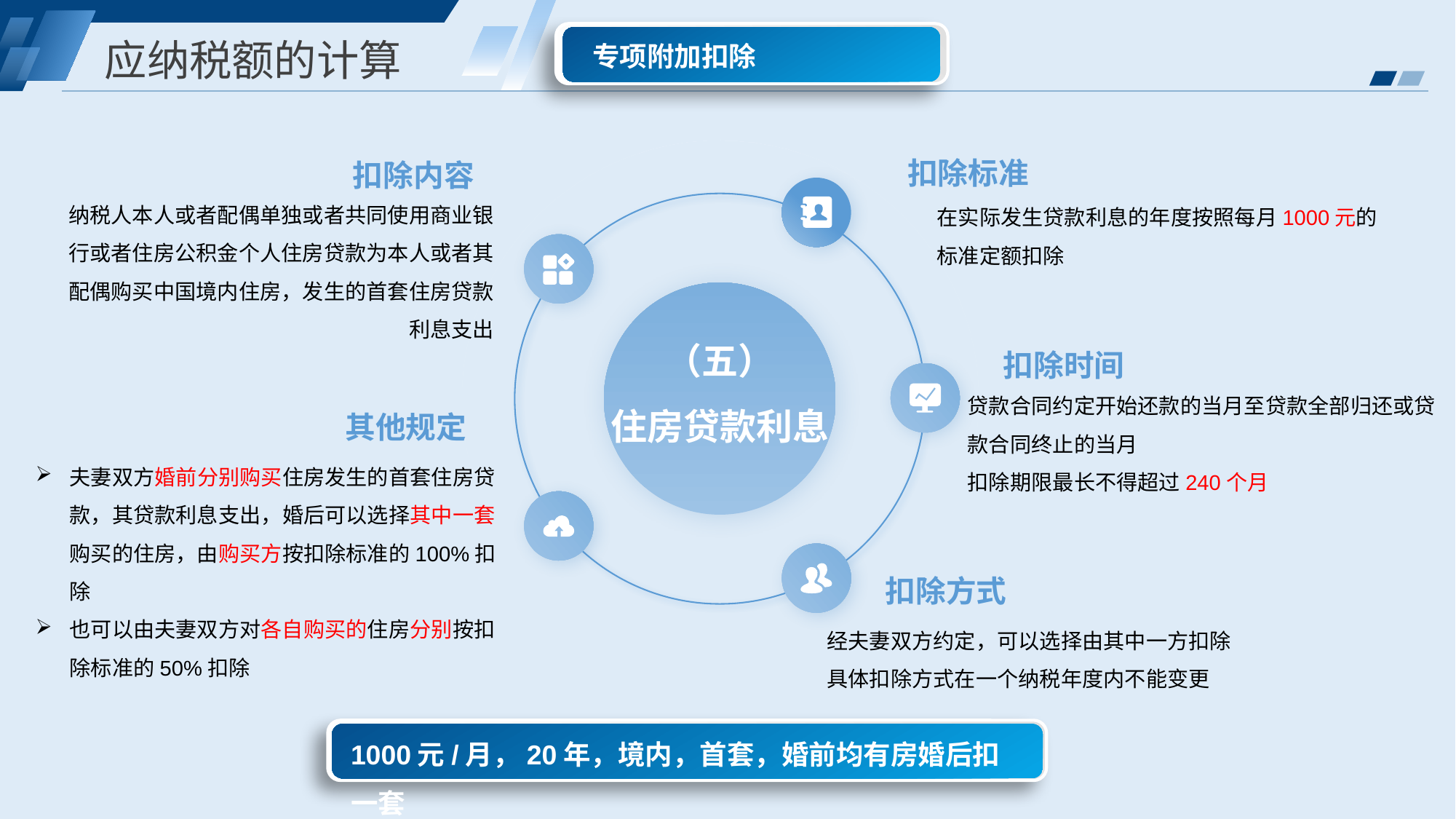

专项附加扣除
应纳税额的计算
扣除内容

扣除标准

纳税人本人或者配偶单独或者共同使用商业银行或者住房公积金个人住房贷款为本人或者其配偶购买中国境内住房，发生的首套住房贷款利息支出
在实际发生贷款利息的年度按照每月1000元的标准定额扣除

（五）
住房贷款利息
扣除时间

贷款合同约定开始还款的当月至贷款全部归还或贷款合同终止的当月
扣除期限最长不得超过240个月
其他规定

夫妻双方婚前分别购买住房发生的首套住房贷款，其贷款利息支出，婚后可以选择其中一套购买的住房，由购买方按扣除标准的100%扣除
也可以由夫妻双方对各自购买的住房分别按扣除标准的50%扣除

扣除方式

经夫妻双方约定，可以选择由其中一方扣除
具体扣除方式在一个纳税年度内不能变更
1000元/月，20年，境内，首套，婚前均有房婚后扣一套